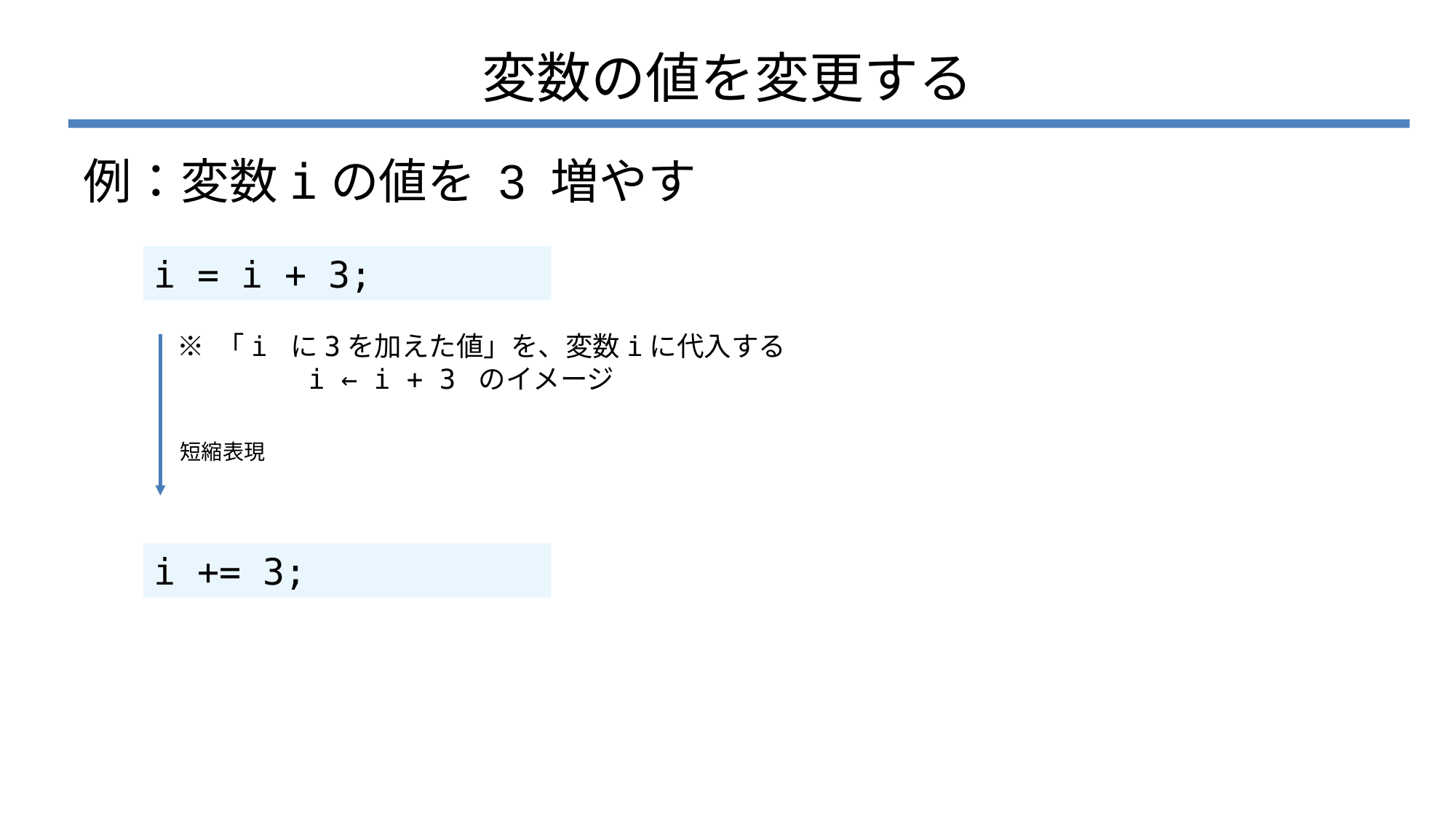

# 変数の値を変更する
例：変数iの値を 3 増やす
i = i + 3;
※ 「i に3を加えた値」を、変数iに代入する
        i ← i + 3 のイメージ
短縮表現
i += 3;